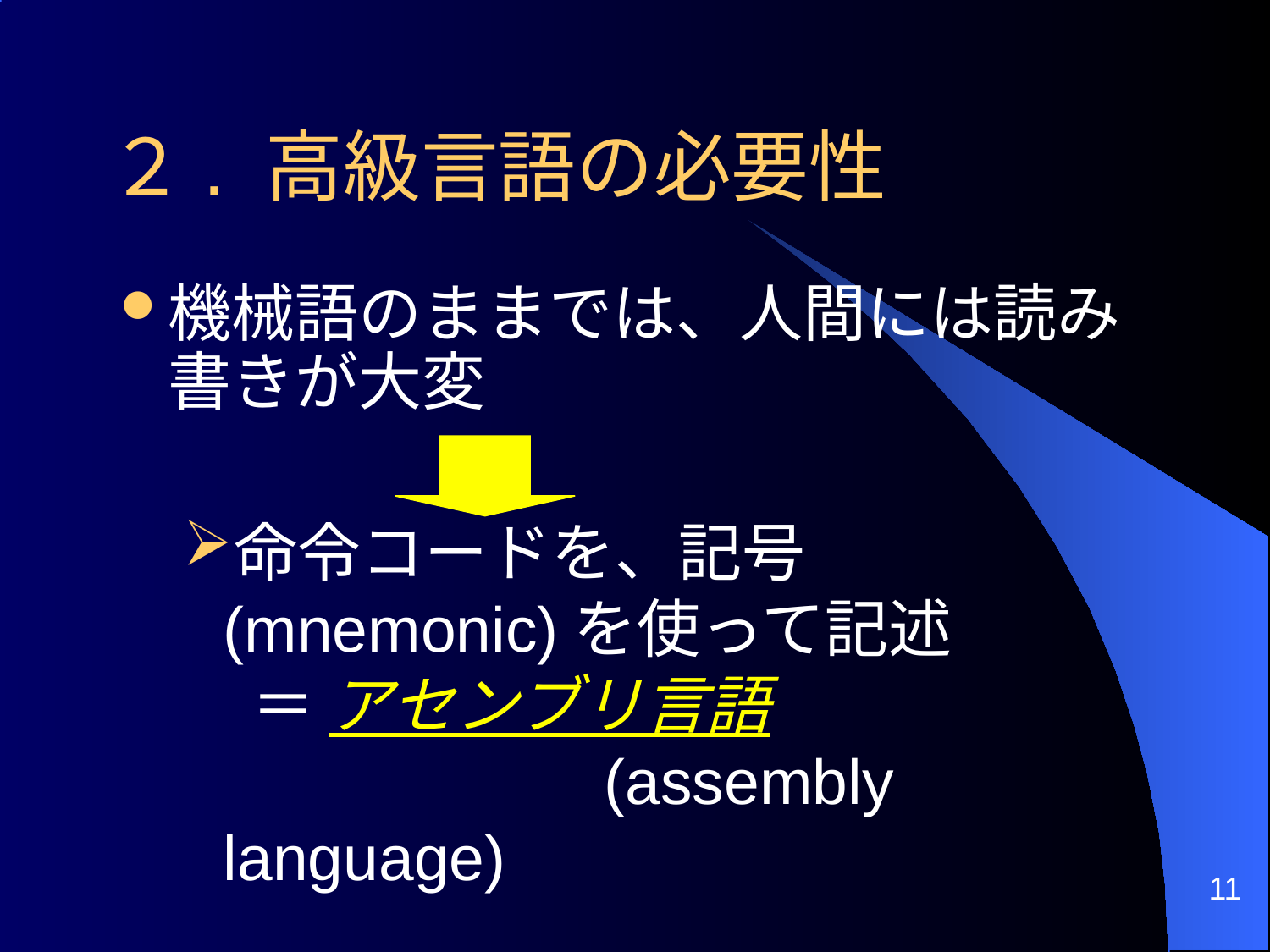

２. 高級言語の必要性
機械語のままでは、人間には読み書きが大変

命令コードを、記号(mnemonic)を使って記述
  ＝ アセンブリ言語
			(assembly language)

11